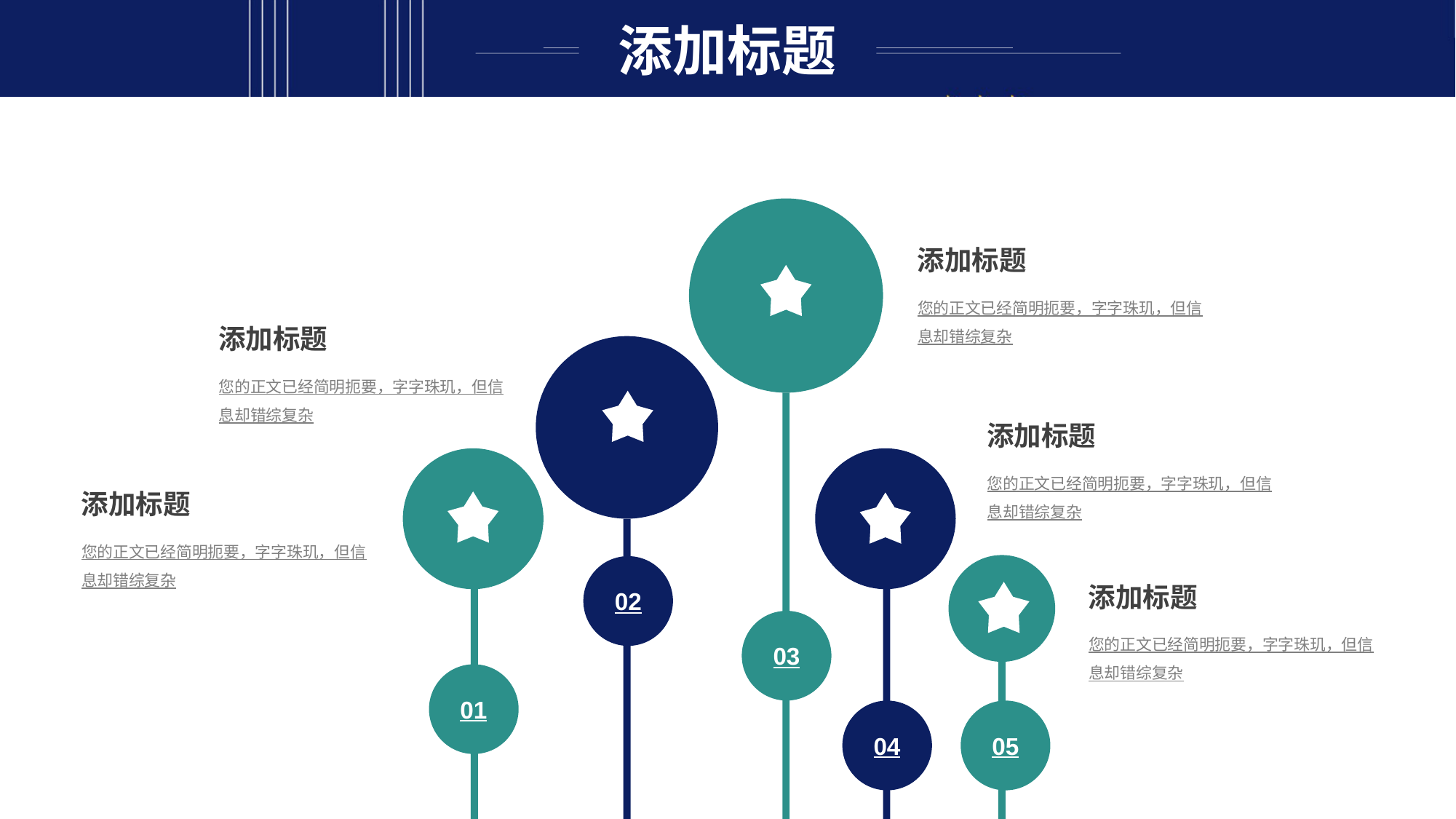

添加标题

添加标题

您的正文已经简明扼要，字字珠玑，但信息却错综复杂
添加标题

您的正文已经简明扼要，字字珠玑，但信息却错综复杂

添加标题

您的正文已经简明扼要，字字珠玑，但信息却错综复杂
添加标题

您的正文已经简明扼要，字字珠玑，但信息却错综复杂

02
添加标题

03
您的正文已经简明扼要，字字珠玑，但信息却错综复杂

01
04
05